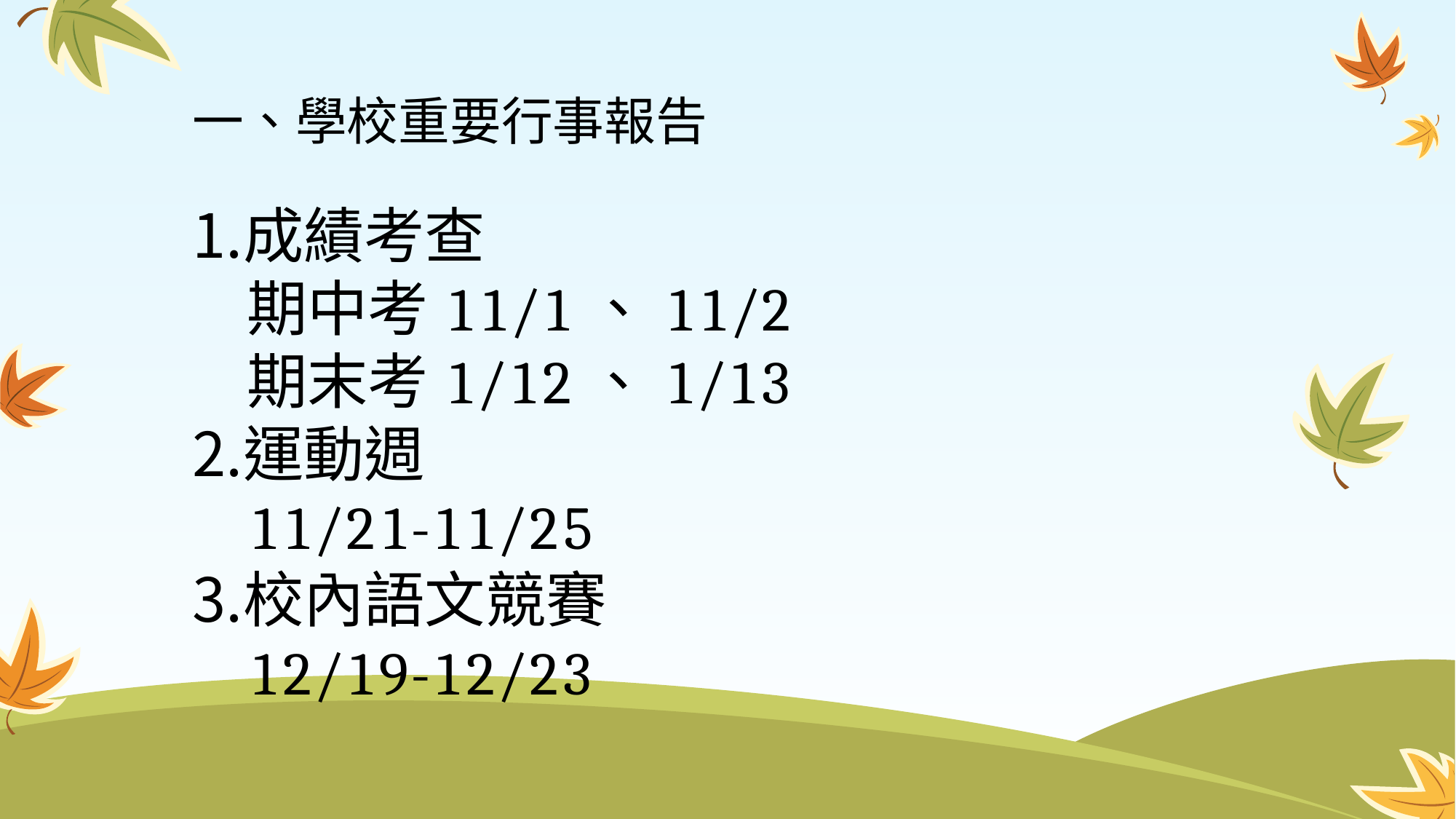

# 一、學校重要行事報告

### Chart

| Category |
|---|
成績考查
期中考11/1、11/2
期末考1/12、1/13
運動週
11/21-11/25
校內語文競賽
12/19-12/23